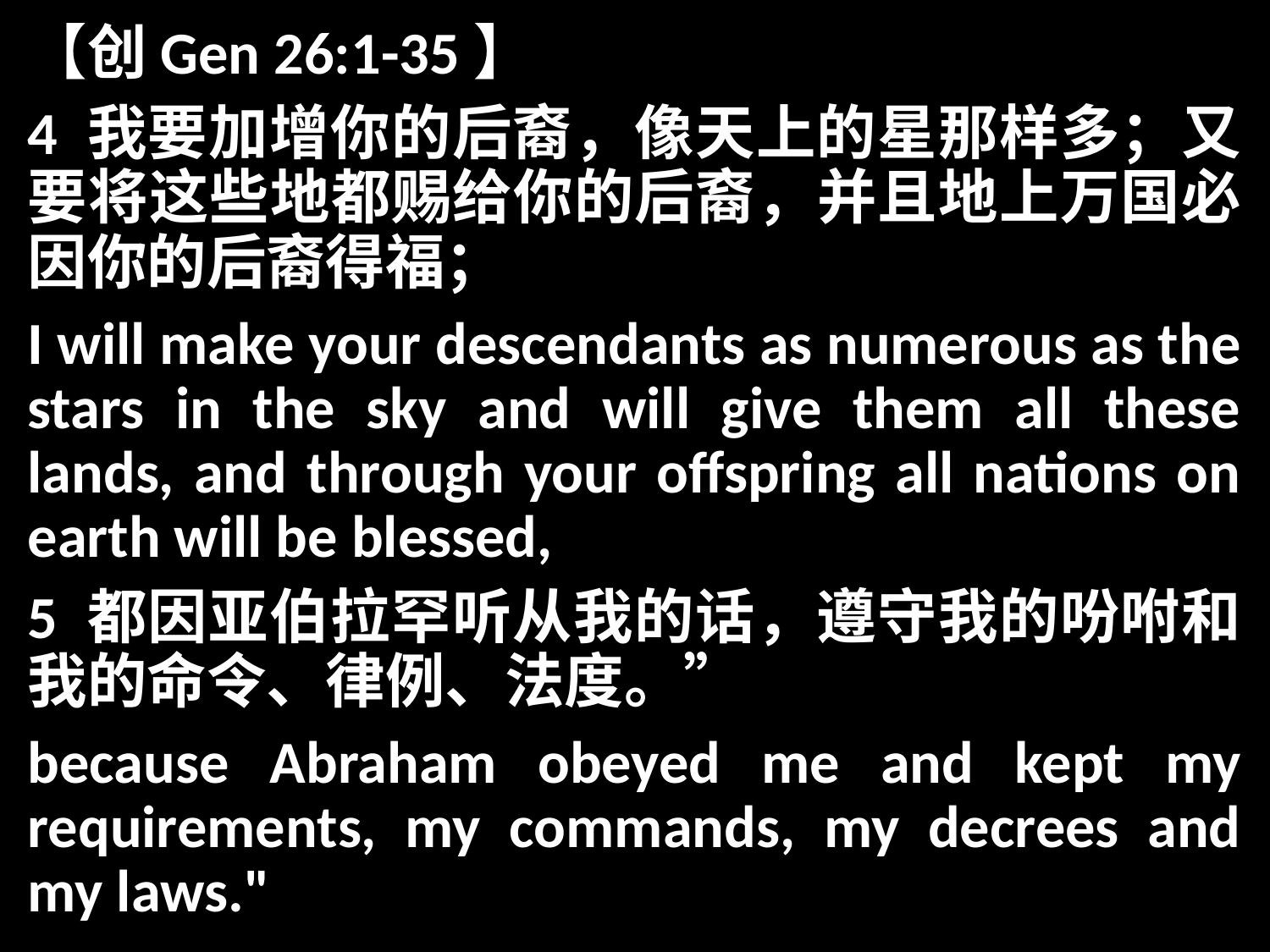

【创Gen 26:1-35】
4 我要加增你的后裔，像天上的星那样多；又要将这些地都赐给你的后裔，并且地上万国必因你的后裔得福；
I will make your descendants as numerous as the stars in the sky and will give them all these lands, and through your offspring all nations on earth will be blessed,
5 都因亚伯拉罕听从我的话，遵守我的吩咐和我的命令、律例、法度。”
because Abraham obeyed me and kept my requirements, my commands, my decrees and my laws."